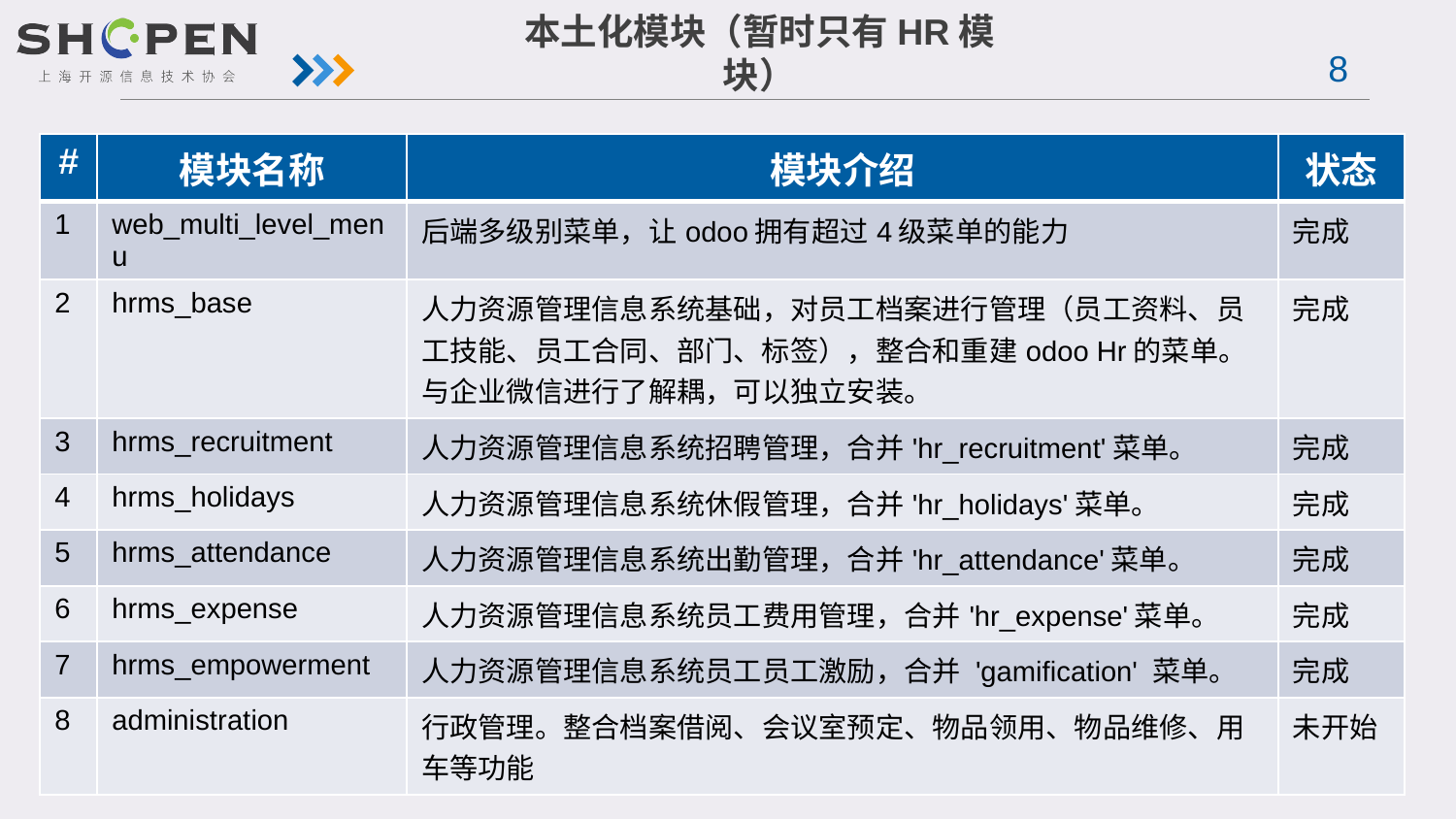

本土化模块（暂时只有HR模块）
| # | 模块名称 | 模块介绍 | 状态 |
| --- | --- | --- | --- |
| 1 | web\_multi\_level\_menu | 后端多级别菜单，让odoo拥有超过4级菜单的能力 | 完成 |
| 2 | hrms\_base | 人力资源管理信息系统基础，对员工档案进行管理（员工资料、员工技能、员工合同、部门、标签），整合和重建odoo Hr的菜单。与企业微信进行了解耦，可以独立安装。 | 完成 |
| 3 | hrms\_recruitment | 人力资源管理信息系统招聘管理，合并'hr\_recruitment'菜单。 | 完成 |
| 4 | hrms\_holidays | 人力资源管理信息系统休假管理，合并'hr\_holidays'菜单。 | 完成 |
| 5 | hrms\_attendance | 人力资源管理信息系统出勤管理，合并'hr\_attendance'菜单。 | 完成 |
| 6 | hrms\_expense | 人力资源管理信息系统员工费用管理，合并'hr\_expense'菜单。 | 完成 |
| 7 | hrms\_empowerment | 人力资源管理信息系统员工员工激励，合并 'gamification' 菜单。 | 完成 |
| 8 | administration | 行政管理。整合档案借阅、会议室预定、物品领用、物品维修、用车等功能 | 未开始 |